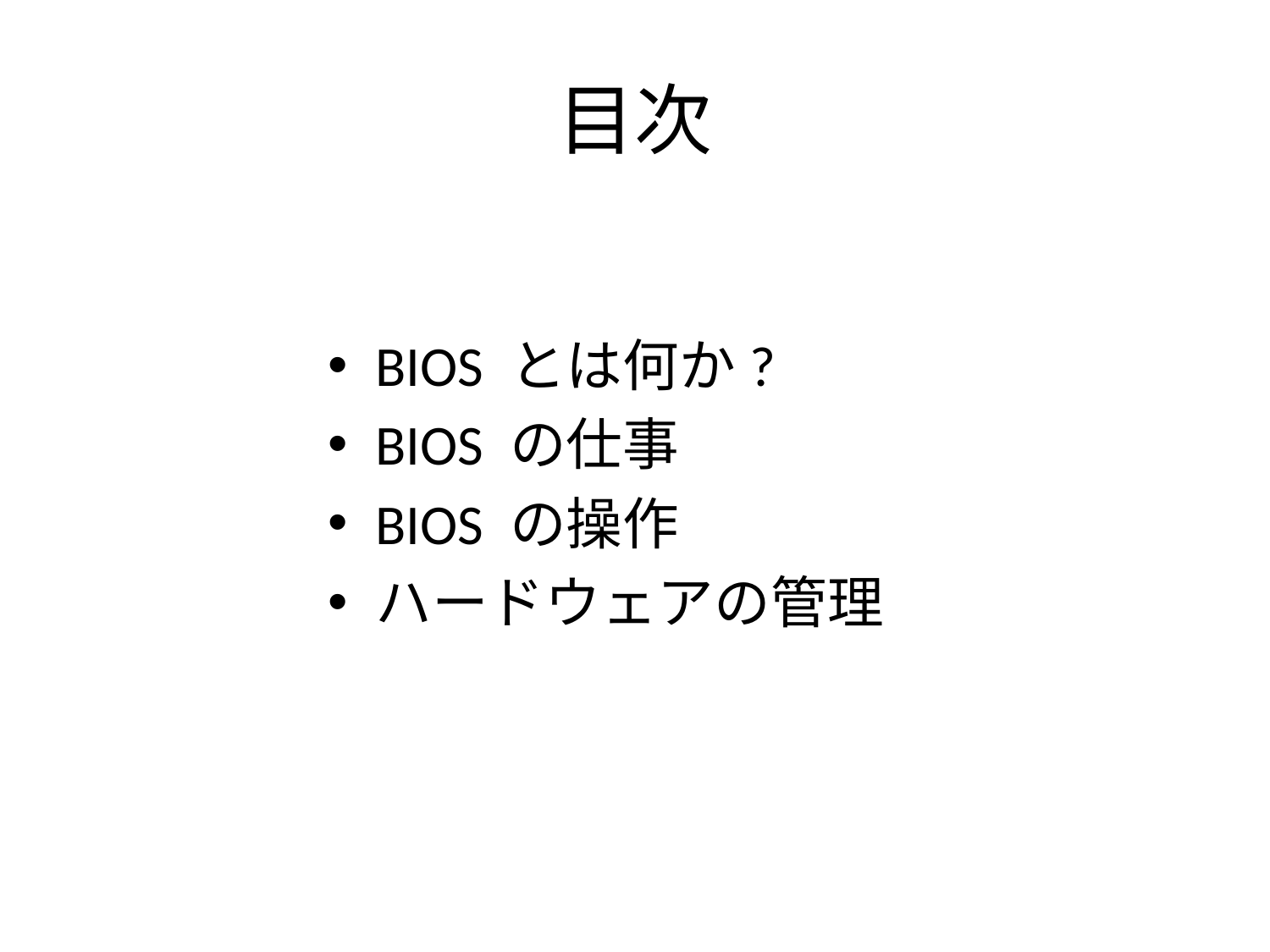

# 目次
BIOS とは何か?
BIOS の仕事
BIOS の操作
ハードウェアの管理